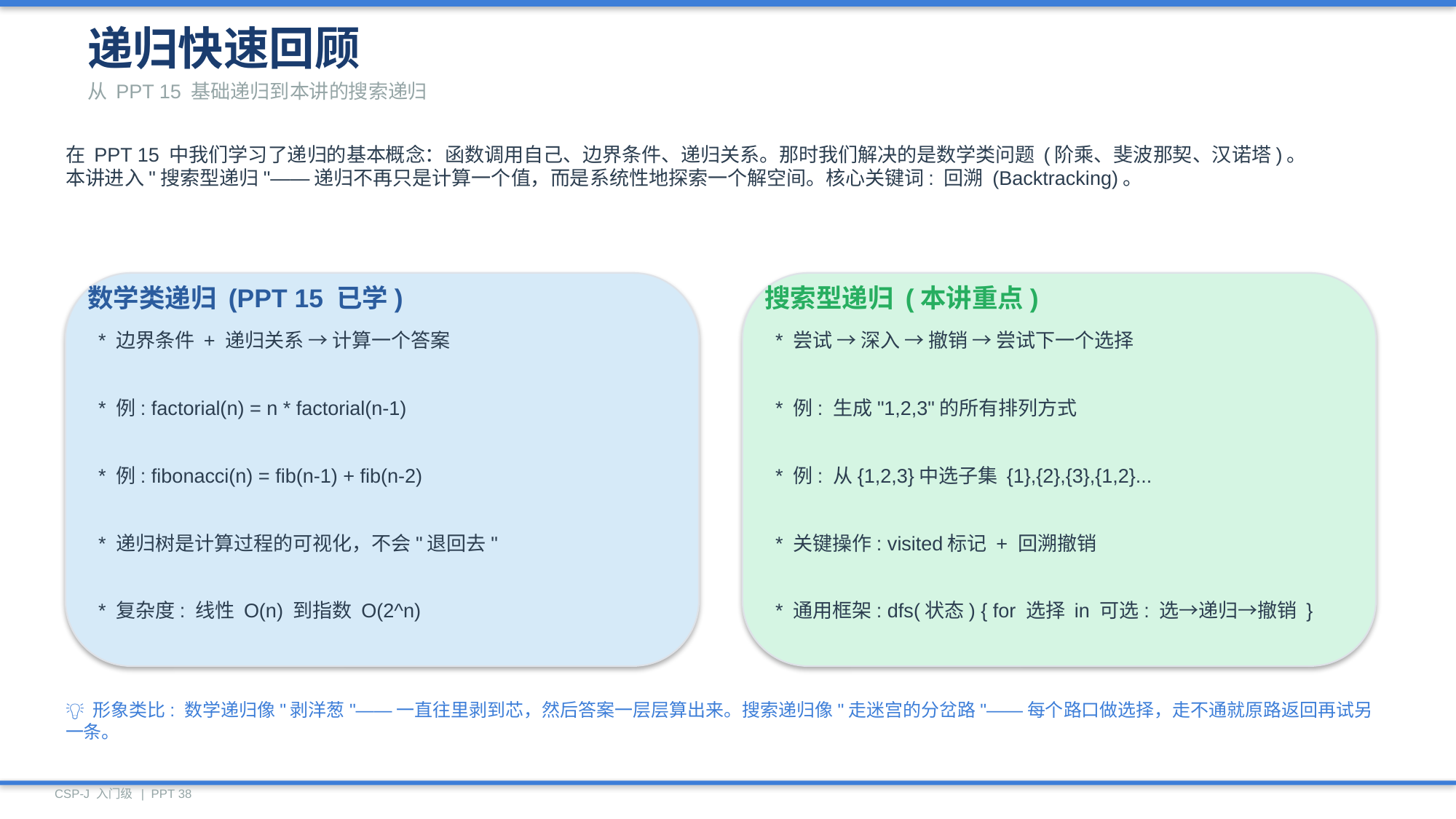

递归快速回顾
从 PPT 15 基础递归到本讲的搜索递归
在 PPT 15 中我们学习了递归的基本概念：函数调用自己、边界条件、递归关系。那时我们解决的是数学类问题 (阶乘、斐波那契、汉诺塔)。
本讲进入"搜索型递归"——递归不再只是计算一个值，而是系统性地探索一个解空间。核心关键词: 回溯 (Backtracking)。

数学类递归 (PPT 15 已学)
搜索型递归 (本讲重点)
* 边界条件 + 递归关系 → 计算一个答案
* 尝试 → 深入 → 撤销 → 尝试下一个选择
* 例: factorial(n) = n * factorial(n-1)
* 例: 生成"1,2,3"的所有排列方式
* 例: fibonacci(n) = fib(n-1) + fib(n-2)
* 例: 从{1,2,3}中选子集 {1},{2},{3},{1,2}...
* 递归树是计算过程的可视化，不会"退回去"
* 关键操作: visited标记 + 回溯撤销
* 复杂度: 线性 O(n) 到指数 O(2^n)
* 通用框架: dfs(状态) { for 选择 in 可选: 选→递归→撤销 }
💡 形象类比: 数学递归像"剥洋葱"——一直往里剥到芯，然后答案一层层算出来。搜索递归像"走迷宫的分岔路"——每个路口做选择，走不通就原路返回再试另一条。

CSP-J 入门级  |  PPT 38